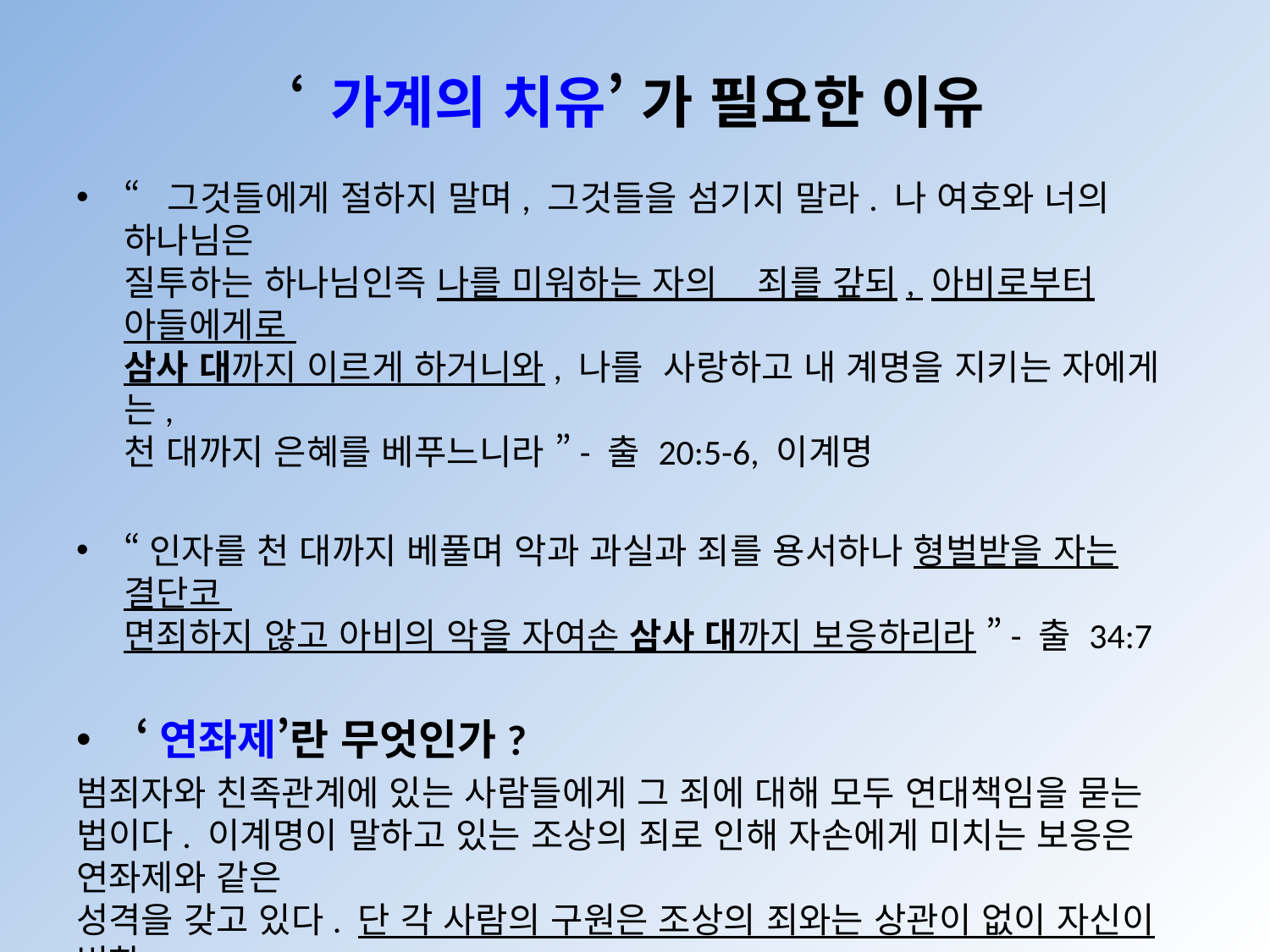

# ‘ 가계의 치유’ 가 필요한 이유
“그것들에게 절하지 말며, 그것들을 섬기지 말라. 나 여호와 너의 하나님은
질투하는 하나님인즉 나를 미워하는 자의    죄를 갚되, 아비로부터 아들에게로
삼사 대까지 이르게 하거니와, 나를  사랑하고 내 계명을 지키는 자에게는,
천 대까지 은혜를 베푸느니라 ”- 출 20:5-6, 이계명

“인자를 천 대까지 베풀며 악과 과실과 죄를 용서하나 형벌받을 자는 결단코
면죄하지 않고 아비의 악을 자여손 삼사 대까지 보응하리라 ”- 출 34:7

 ‘연좌제’란 무엇인가?
범죄자와 친족관계에 있는 사람들에게 그 죄에 대해 모두 연대책임을 묻는 법이다. 이계명이 말하고 있는 조상의 죄로 인해 자손에게 미치는 보응은  연좌제와 같은
성격을 갖고 있다. 단 각 사람의 구원은 조상의 죄와는 상관이 없이 자신이 범한
죄의 결과에 달려있다.